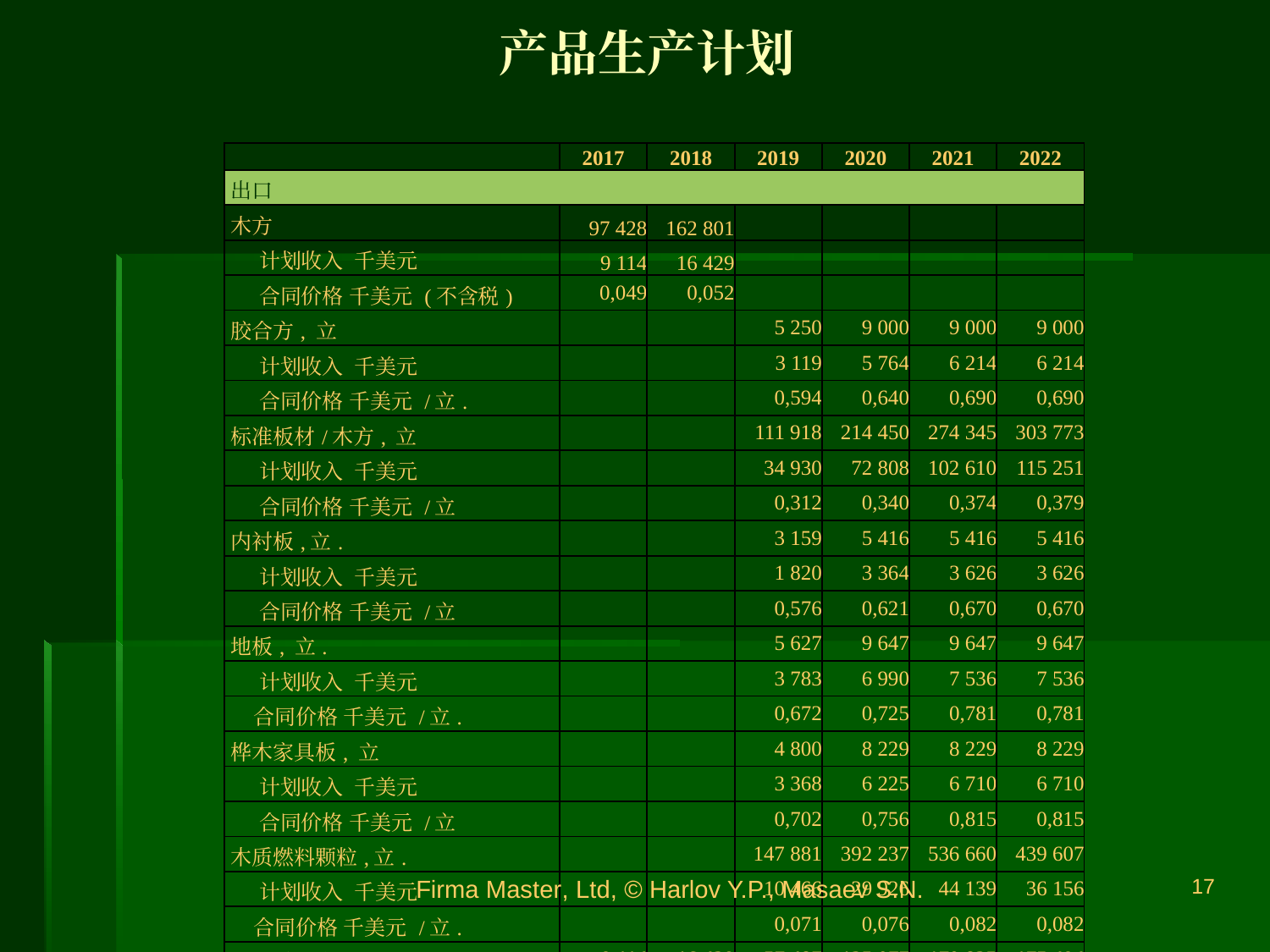

产品生产计划
|  | 2017 | 2018 | 2019 | 2020 | 2021 | 2022 |
| --- | --- | --- | --- | --- | --- | --- |
| 出口 |  |  |  |  |  |  |
| 木方 | 97 428 | 162 801 |  |  |  |  |
| 计划收入 千美元 | 9 114 | 16 429 |  |  |  |  |
| 合同价格 千美元 (不含税) | 0,049 | 0,052 |  |  |  |  |
| 胶合方, 立 |  |  | 5 250 | 9 000 | 9 000 | 9 000 |
| 计划收入 千美元 |  |  | 3 119 | 5 764 | 6 214 | 6 214 |
| 合同价格 千美元 /立. |  |  | 0,594 | 0,640 | 0,690 | 0,690 |
| 标准板材/木方, 立 |  |  | 111 918 | 214 450 | 274 345 | 303 773 |
| 计划收入 千美元 |  |  | 34 930 | 72 808 | 102 610 | 115 251 |
| 合同价格 千美元 /立 |  |  | 0,312 | 0,340 | 0,374 | 0,379 |
| 内衬板,立. |  |  | 3 159 | 5 416 | 5 416 | 5 416 |
| 计划收入 千美元 |  |  | 1 820 | 3 364 | 3 626 | 3 626 |
| 合同价格 千美元 /立 |  |  | 0,576 | 0,621 | 0,670 | 0,670 |
| 地板, 立. |  |  | 5 627 | 9 647 | 9 647 | 9 647 |
| 计划收入 千美元 |  |  | 3 783 | 6 990 | 7 536 | 7 536 |
| 合同价格 千美元 /立. |  |  | 0,672 | 0,725 | 0,781 | 0,781 |
| 桦木家具板, 立 |  |  | 4 800 | 8 229 | 8 229 | 8 229 |
| 计划收入 千美元 |  |  | 3 368 | 6 225 | 6 710 | 6 710 |
| 合同价格 千美元 /立 |  |  | 0,702 | 0,756 | 0,815 | 0,815 |
| 木质燃料颗粒,立. |  |  | 147 881 | 392 237 | 536 660 | 439 607 |
| 计划收入 千美元 |  |  | 10 466 | 29 926 | 44 139 | 36 156 |
| 合同价格 千美元 /立. |  |  | 0,071 | 0,076 | 0,082 | 0,082 |
| 共 销售总额, 千美元 | 9 114 | 16 429 | 57 487 | 125 077 | 170 835 | 175 494 |
Firma Master, Ltd, © Harlov Y.P., Masaev S.N.
17